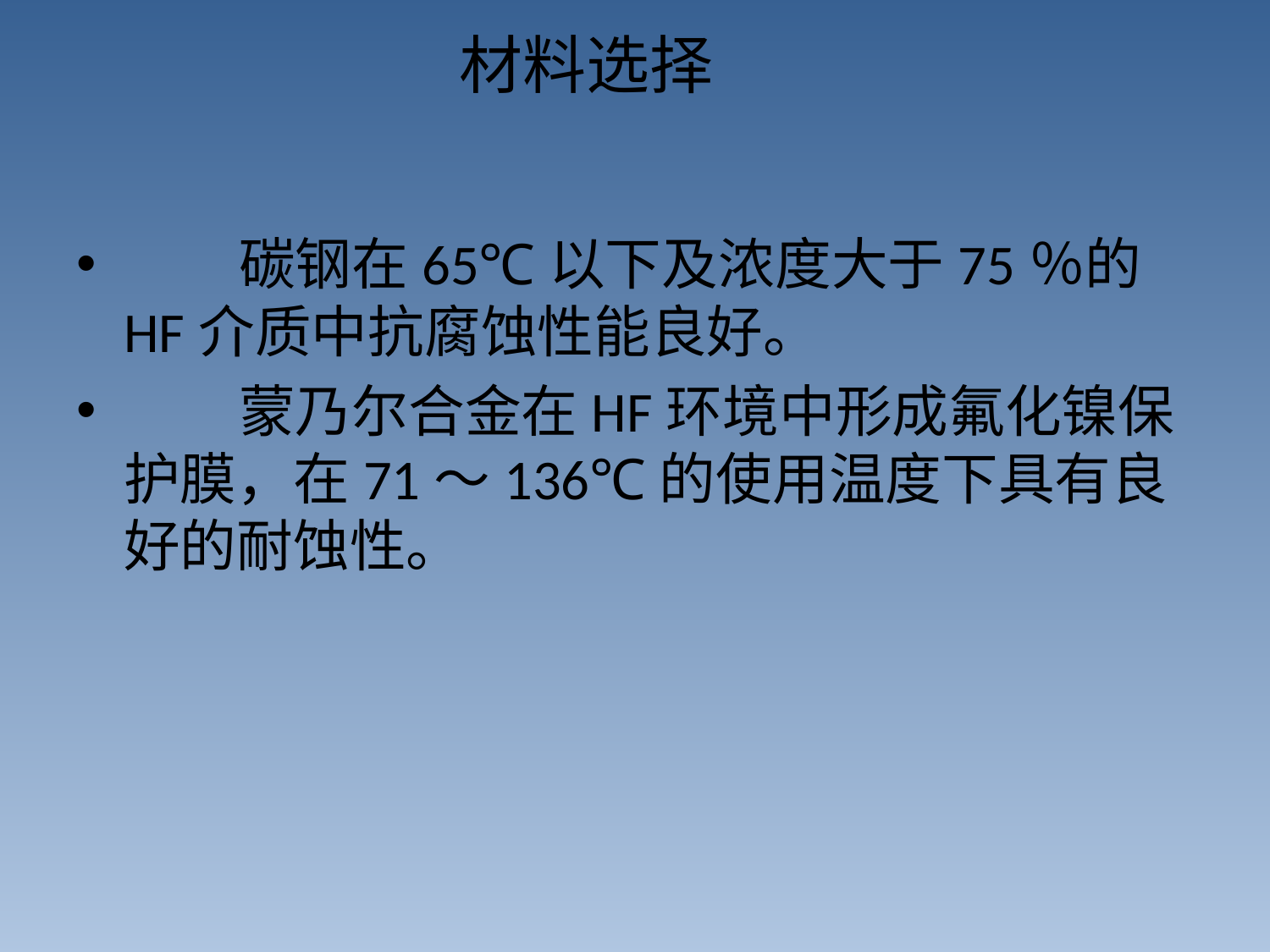

# 材料选择
        碳钢在65℃以下及浓度大于75％的HF介质中抗腐蚀性能良好。
        蒙乃尔合金在HF环境中形成氟化镍保护膜，在71～136℃的使用温度下具有良好的耐蚀性。